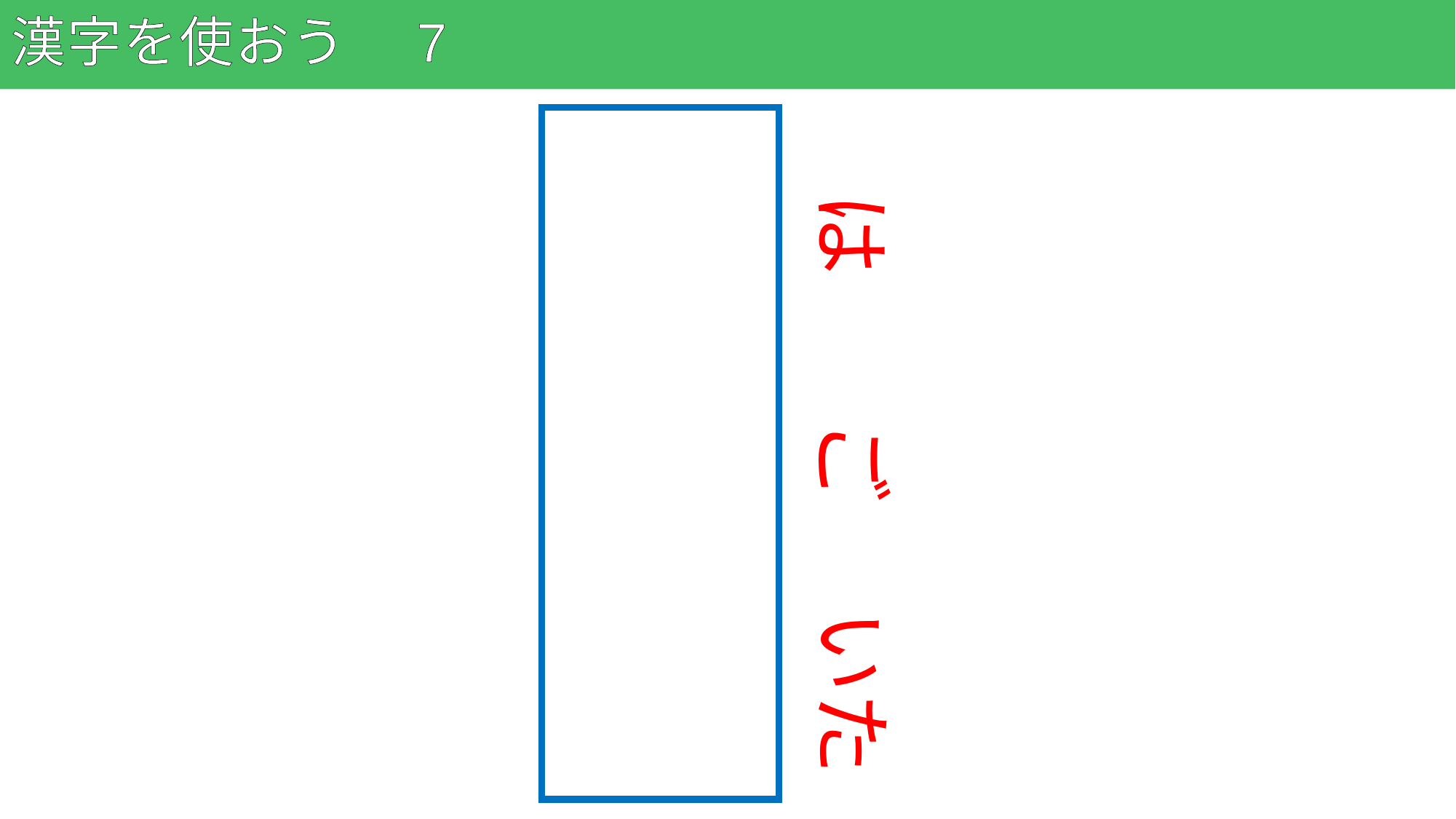

# 漢字を使おう　7
48
羽子板

は
ご
いた